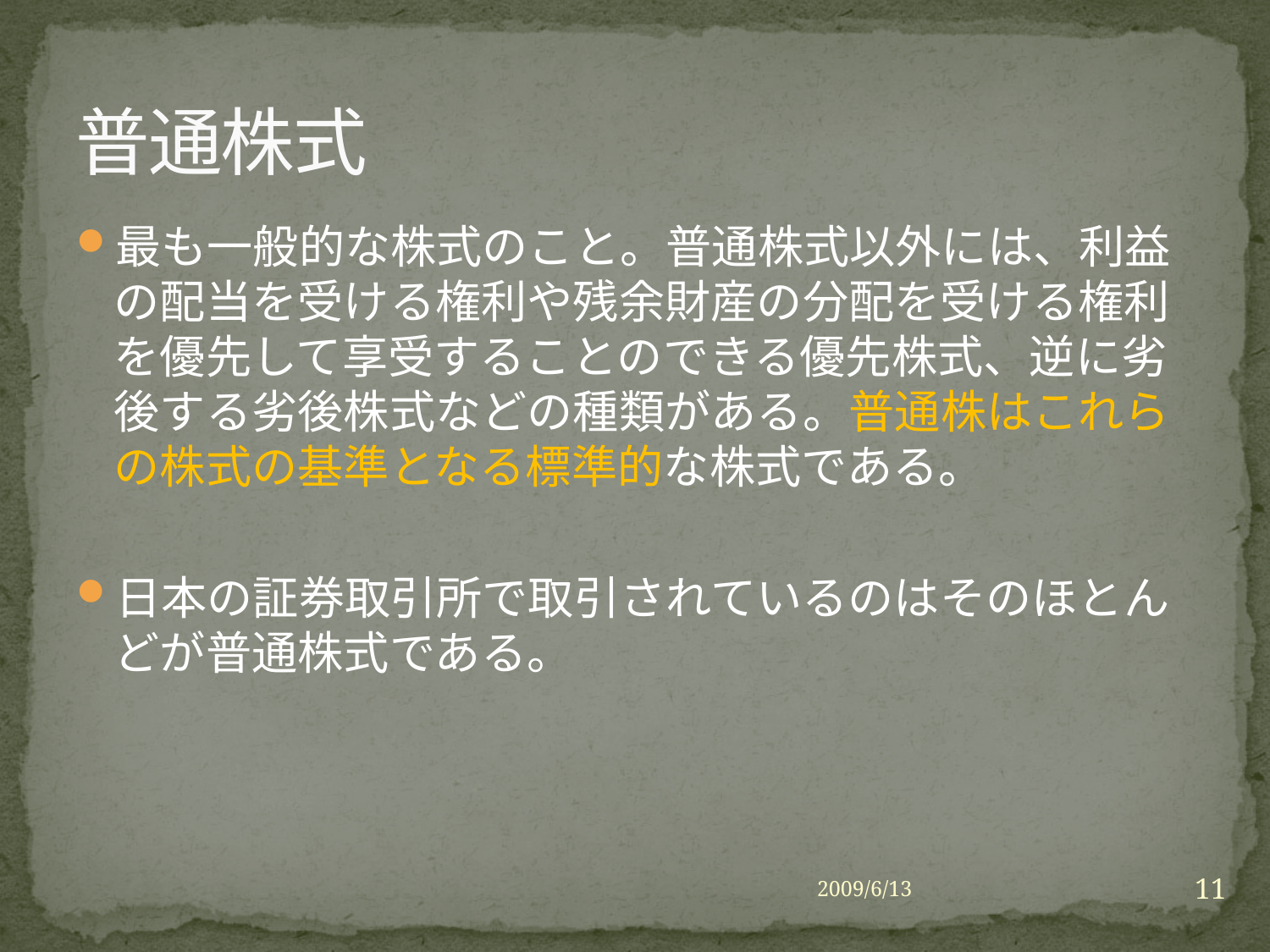

# 普通株式
最も一般的な株式のこと。普通株式以外には、利益の配当を受ける権利や残余財産の分配を受ける権利を優先して享受することのできる優先株式、逆に劣後する劣後株式などの種類がある。普通株はこれらの株式の基準となる標準的な株式である。

日本の証券取引所で取引されているのはそのほとんどが普通株式である。
11
2009/6/13